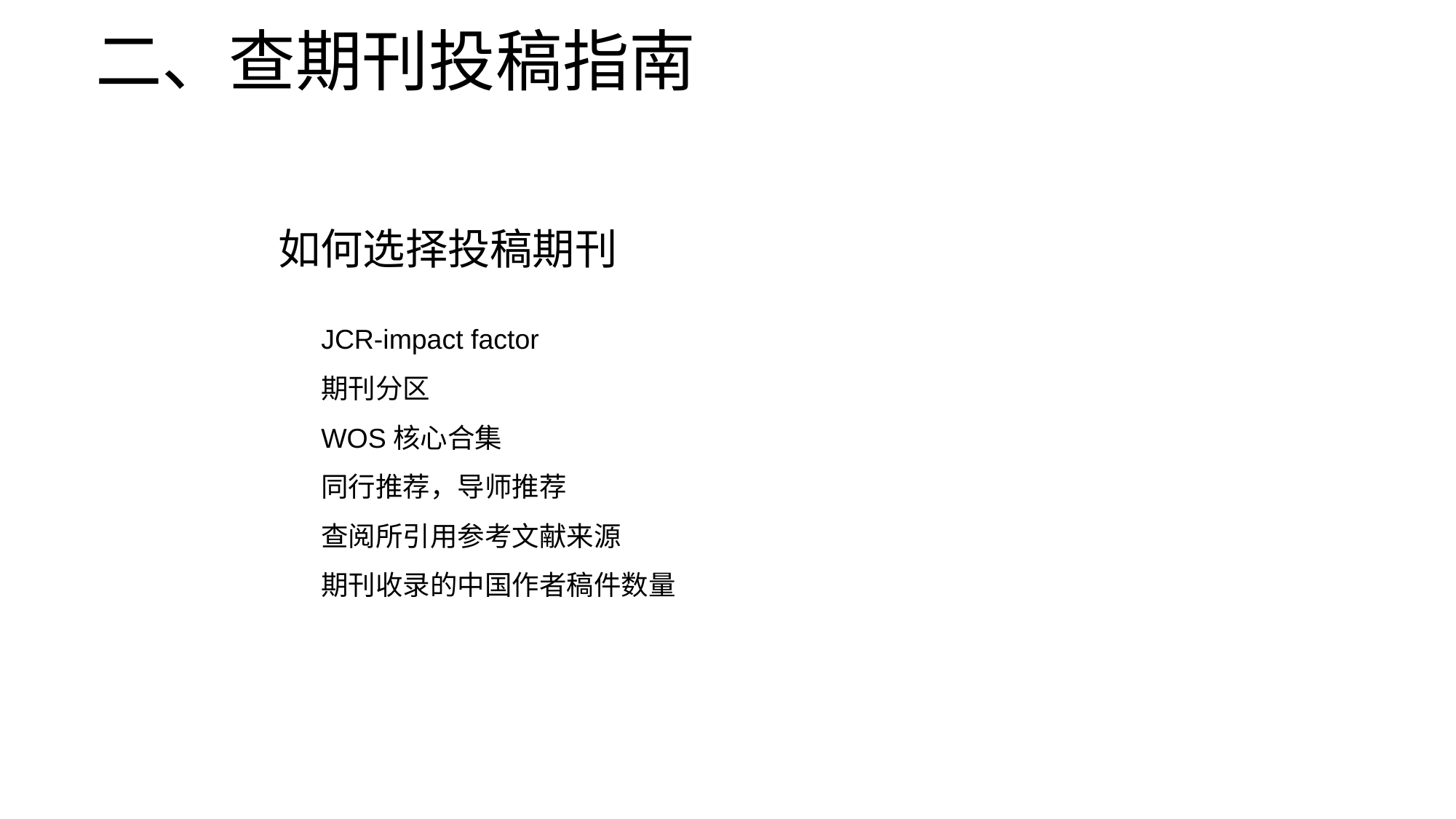

二、查期刊投稿指南
如何选择投稿期刊

JCR-impact factor
期刊分区
WOS核心合集
同行推荐，导师推荐
查阅所引用参考文献来源
期刊收录的中国作者稿件数量